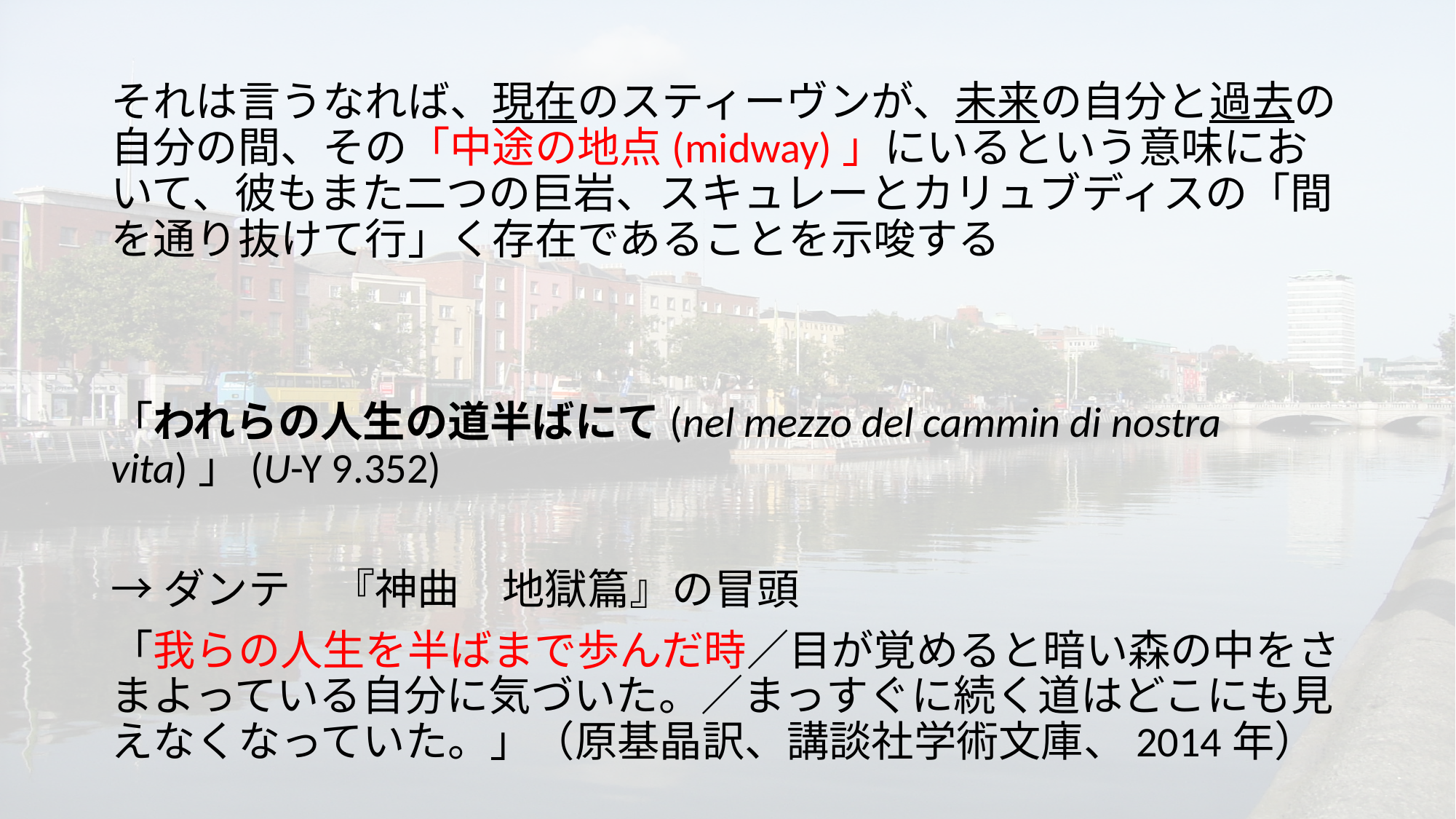

それは言うなれば、現在のスティーヴンが、未来の自分と過去の自分の間、その「中途の地点(midway)」にいるという意味において、彼もまた二つの巨岩、スキュレーとカリュブディスの「間を通り抜けて行」く存在であることを示唆する

「われらの人生の道半ばにて(nel mezzo del cammin di nostra vita)」(U-Y 9.352)

→ダンテ　『神曲　地獄篇』の冒頭
「我らの人生を半ばまで歩んだ時／目が覚めると暗い森の中をさまよっている自分に気づいた。／まっすぐに続く道はどこにも見えなくなっていた。」（原基晶訳、講談社学術文庫、2014年）